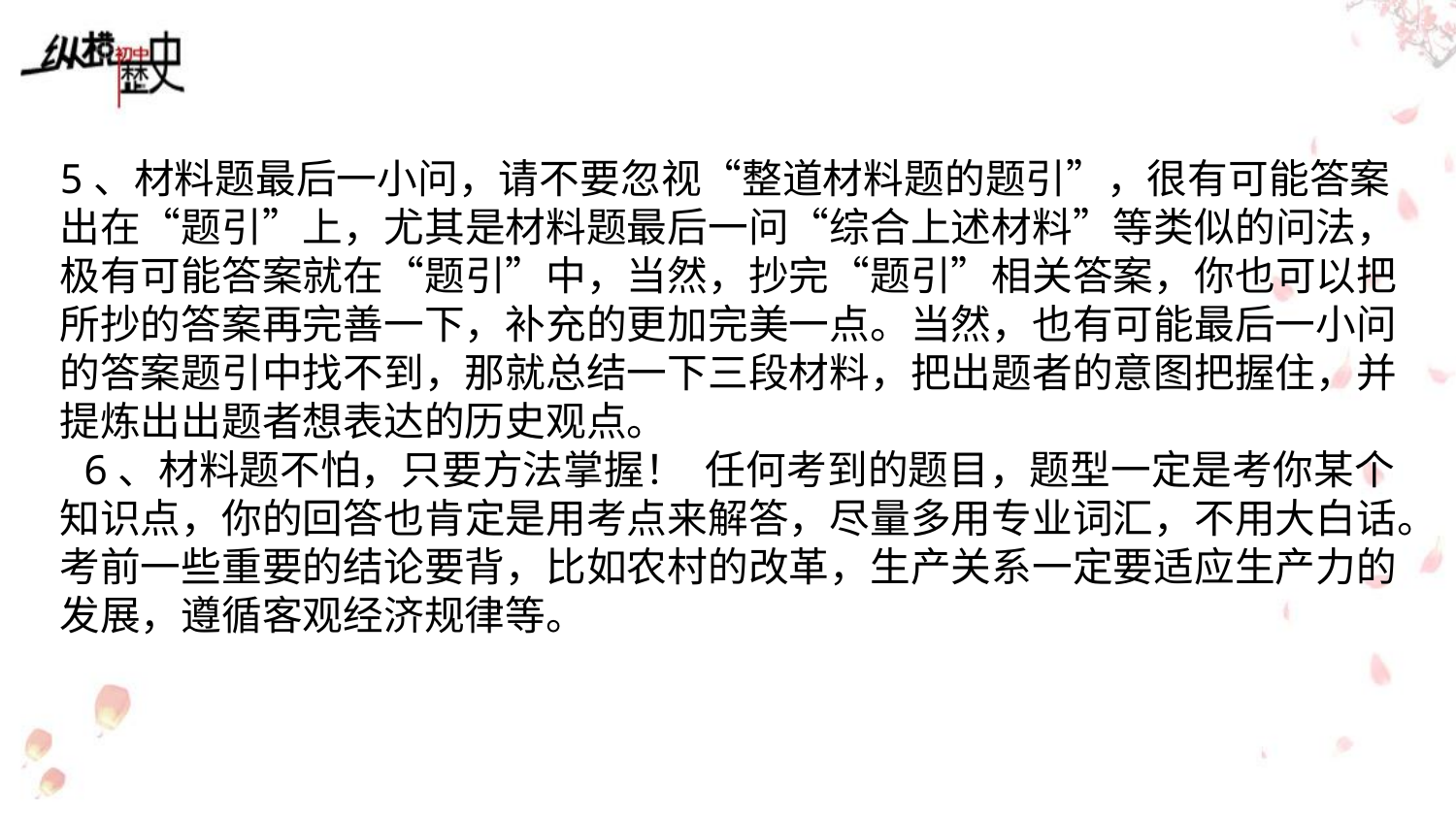

5、材料题最后一小问，请不要忽视“整道材料题的题引”，很有可能答案出在“题引”上，尤其是材料题最后一问“综合上述材料”等类似的问法，极有可能答案就在“题引”中，当然，抄完“题引”相关答案，你也可以把所抄的答案再完善一下，补充的更加完美一点。当然，也有可能最后一小问的答案题引中找不到，那就总结一下三段材料，把出题者的意图把握住，并提炼出出题者想表达的历史观点。
 6、材料题不怕，只要方法掌握！ 任何考到的题目，题型一定是考你某个知识点，你的回答也肯定是用考点来解答，尽量多用专业词汇，不用大白话。考前一些重要的结论要背，比如农村的改革，生产关系一定要适应生产力的发展，遵循客观经济规律等。